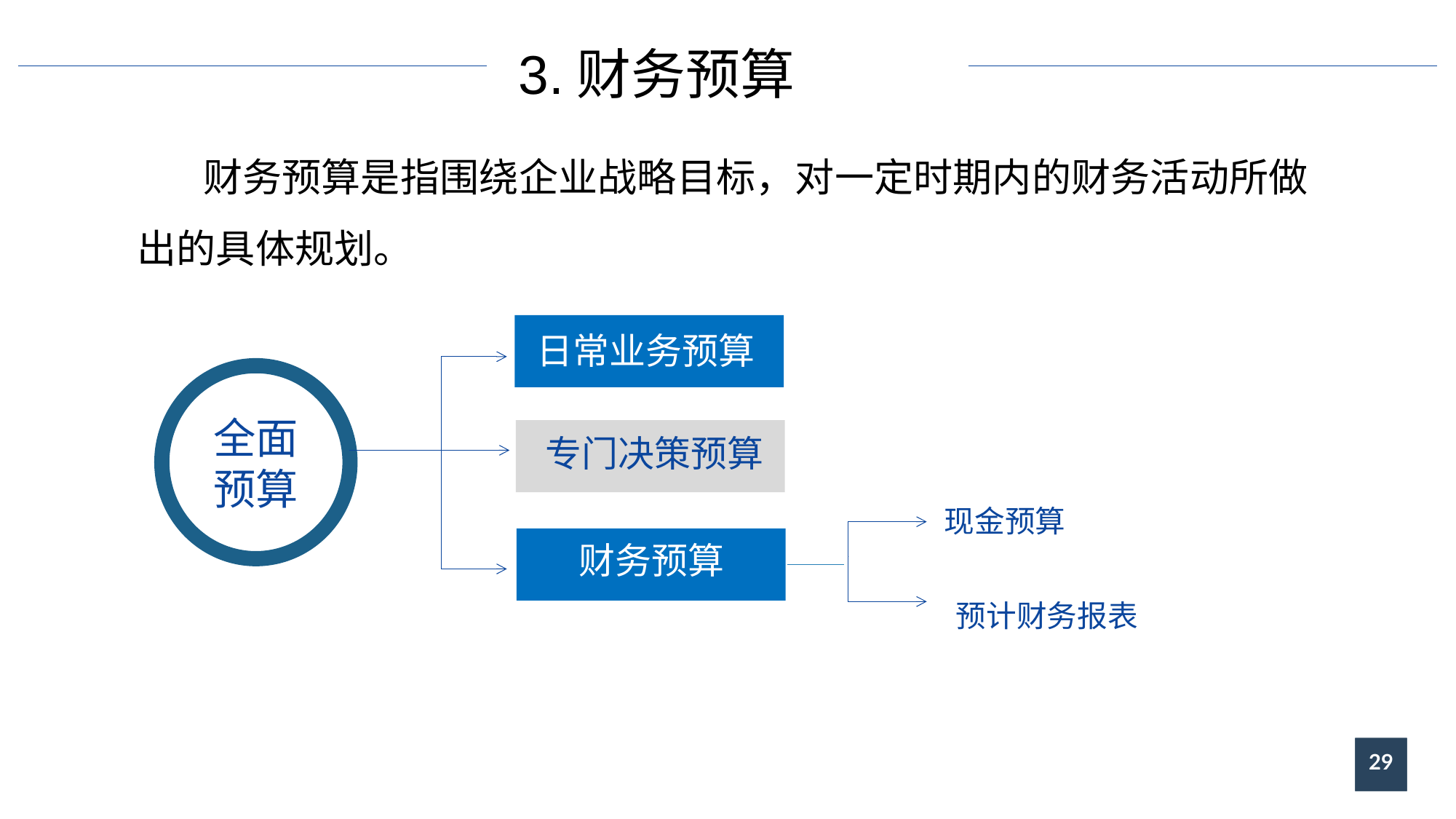

3.财务预算
       财务预算是指围绕企业战略目标，对一定时期内的财务活动所做出的具体规划。

日常业务预算
全面预算

专门决策预算
现金预算

财务预算
预计财务报表
29